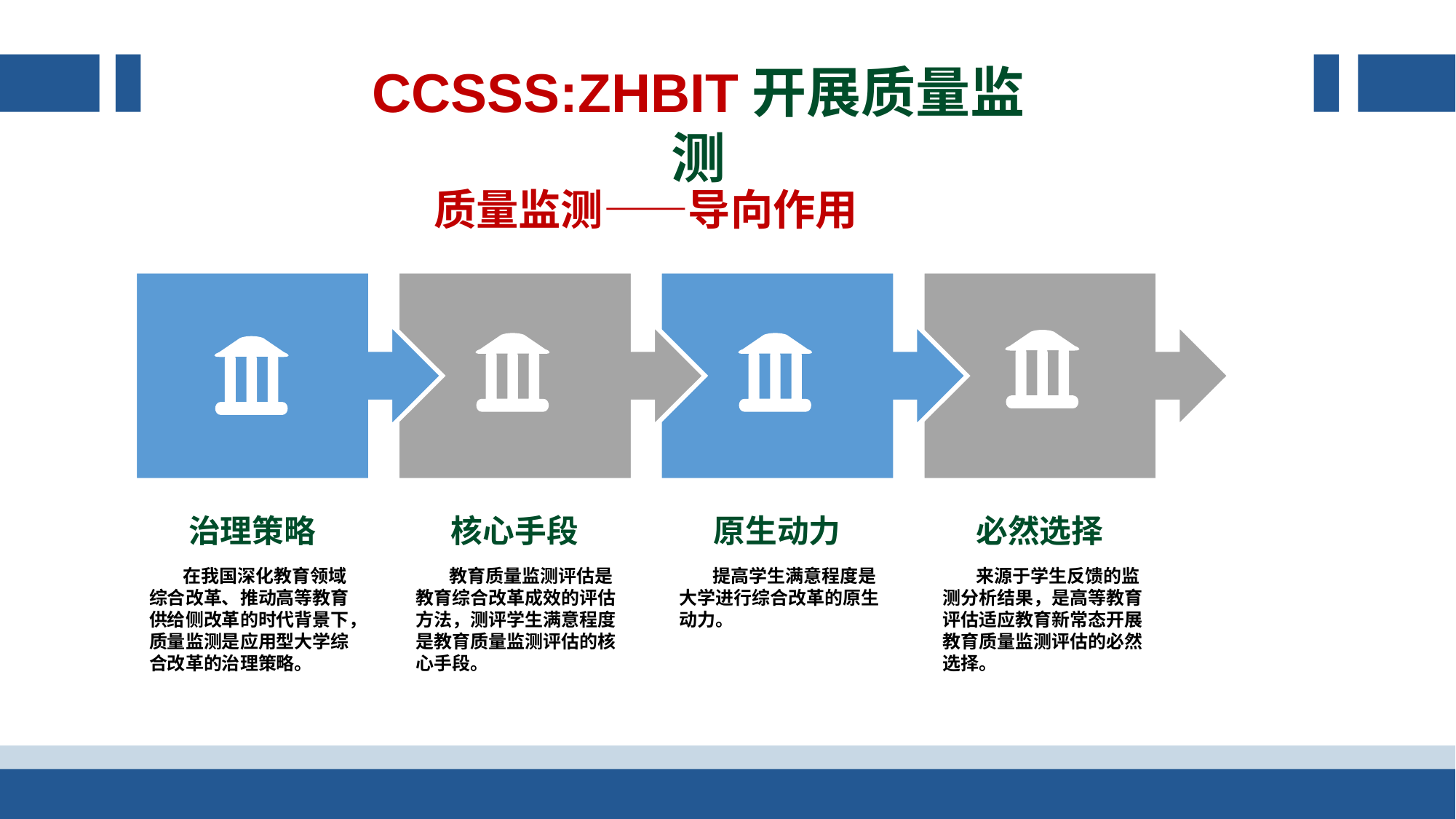

CCSSS:ZHBIT开展质量监测
质量监测——导向作用

治理策略
核心手段
原生动力
必然选择
       在我国深化教育领域综合改革、推动高等教育供给侧改革的时代背景下，质量监测是应用型大学综合改革的治理策略。
       教育质量监测评估是教育综合改革成效的评估方法，测评学生满意程度是教育质量监测评估的核心手段。
       提高学生满意程度是大学进行综合改革的原生动力。
       来源于学生反馈的监测分析结果，是高等教育评估适应教育新常态开展教育质量监测评估的必然选择。